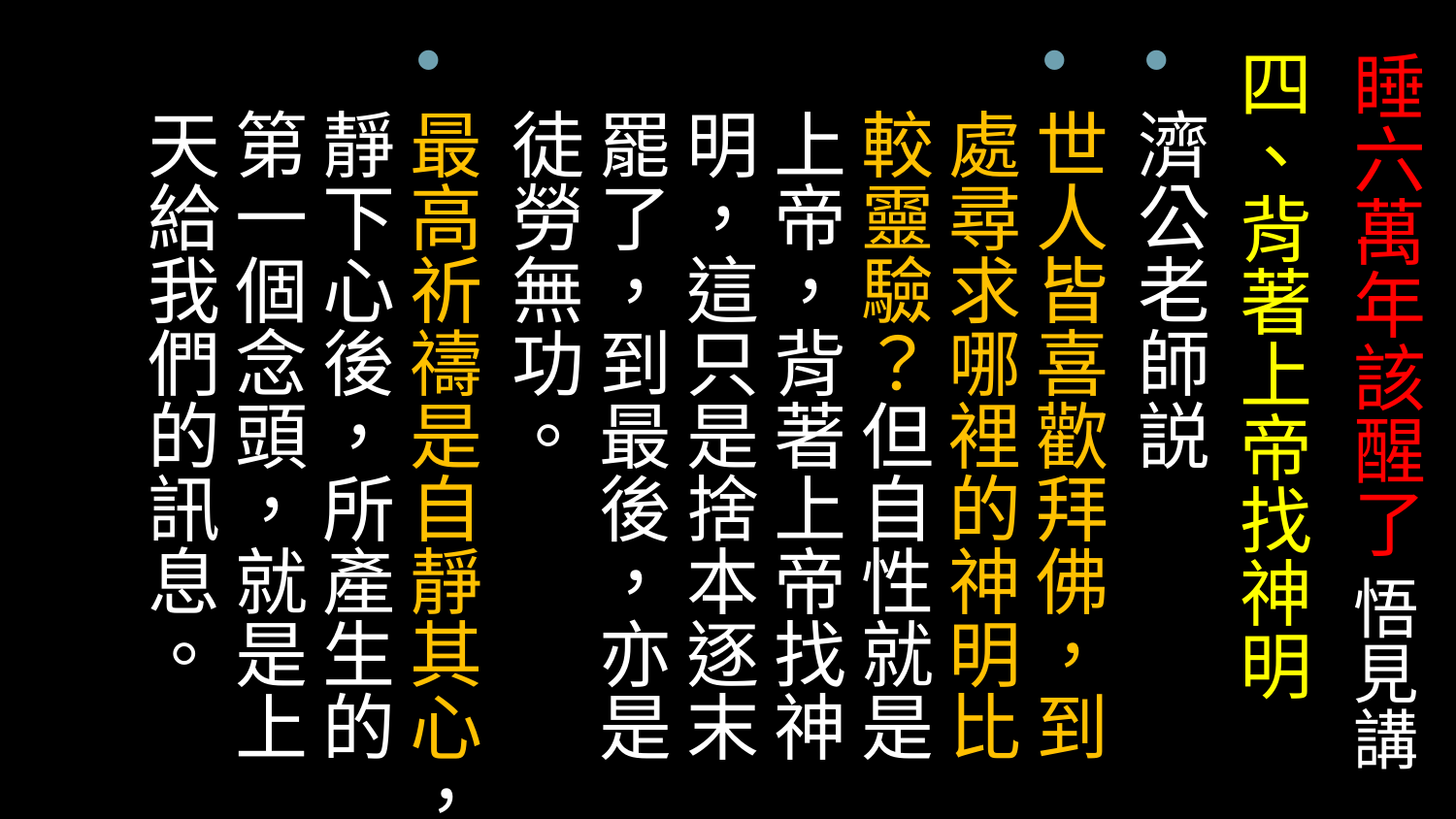

四、背著上帝找神明
濟公老師説
世人皆喜歡拜佛，到處尋求哪裡的神明比較靈驗？但自性就是上帝，背著上帝找神明，這只是捨本逐末罷了，到最後，亦是徒勞無功。
最高祈禱是自靜其心，靜下心後，所產生的第一個念頭，就是上天給我們的訊息。

# 睡六萬年該醒了 悟見講